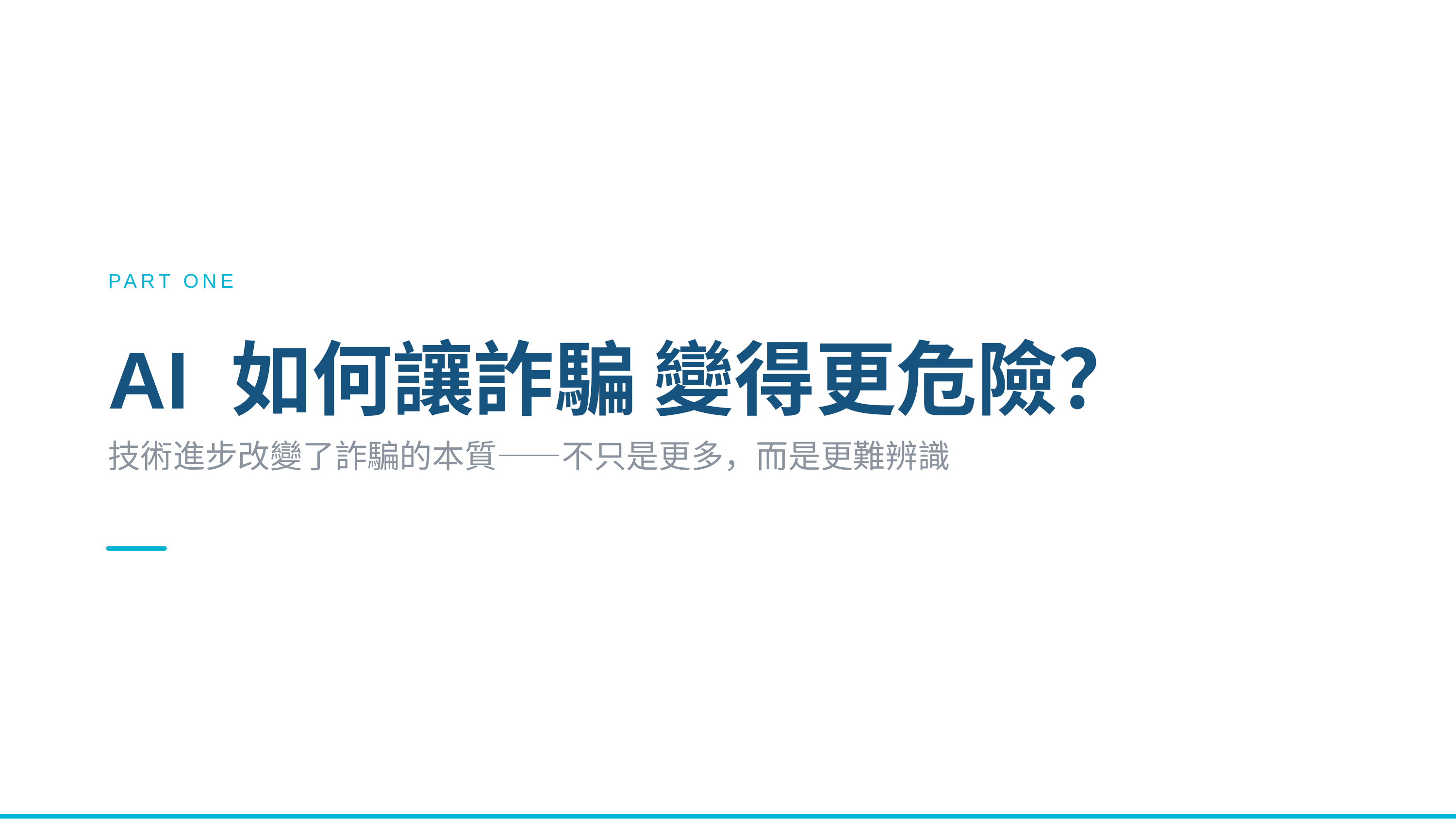

PART ONE
AI 如何讓詐騙 變得更危險？
技術進步改變了詐騙的本質——不只是更多，而是更難辨識